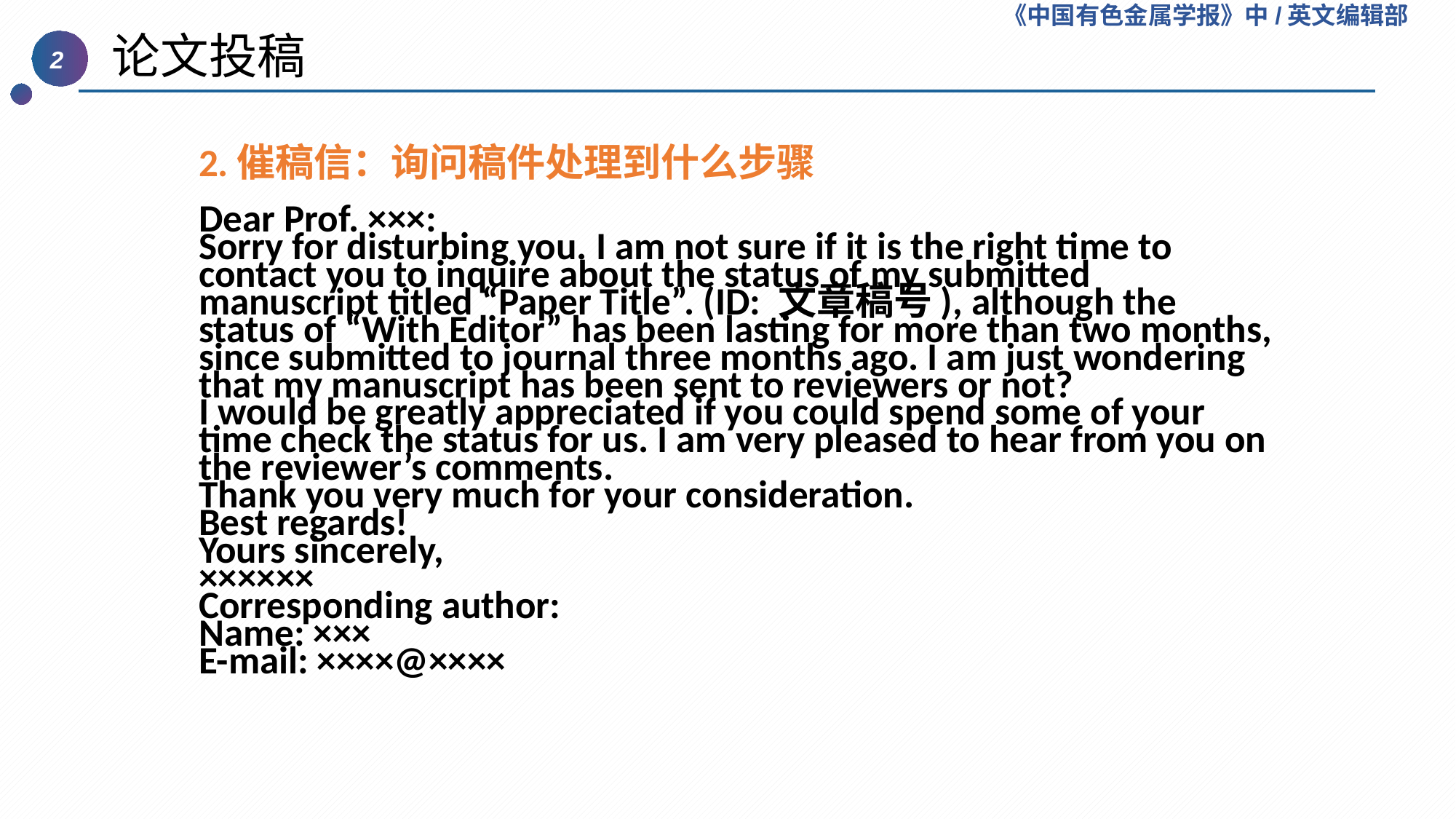

《中国有色金属学报》中/英文编辑部

      论文投稿

2

2.催稿信：询问稿件处理到什么步骤
Dear Prof. ×××:
Sorry for disturbing you. I am not sure if it is the right time to contact you to inquire about the status of my submitted manuscript titled “Paper Title”. (ID: 文章稿号), although the status of “With Editor” has been lasting for more than two months, since submitted to journal three months ago. I am just wondering that my manuscript has been sent to reviewers or not?
I would be greatly appreciated if you could spend some of your time check the status for us. I am very pleased to hear from you on the reviewer’s comments.
Thank you very much for your consideration.
Best regards!
Yours sincerely,
××××××
Corresponding author:
Name: ×××
E-mail: ××××@××××